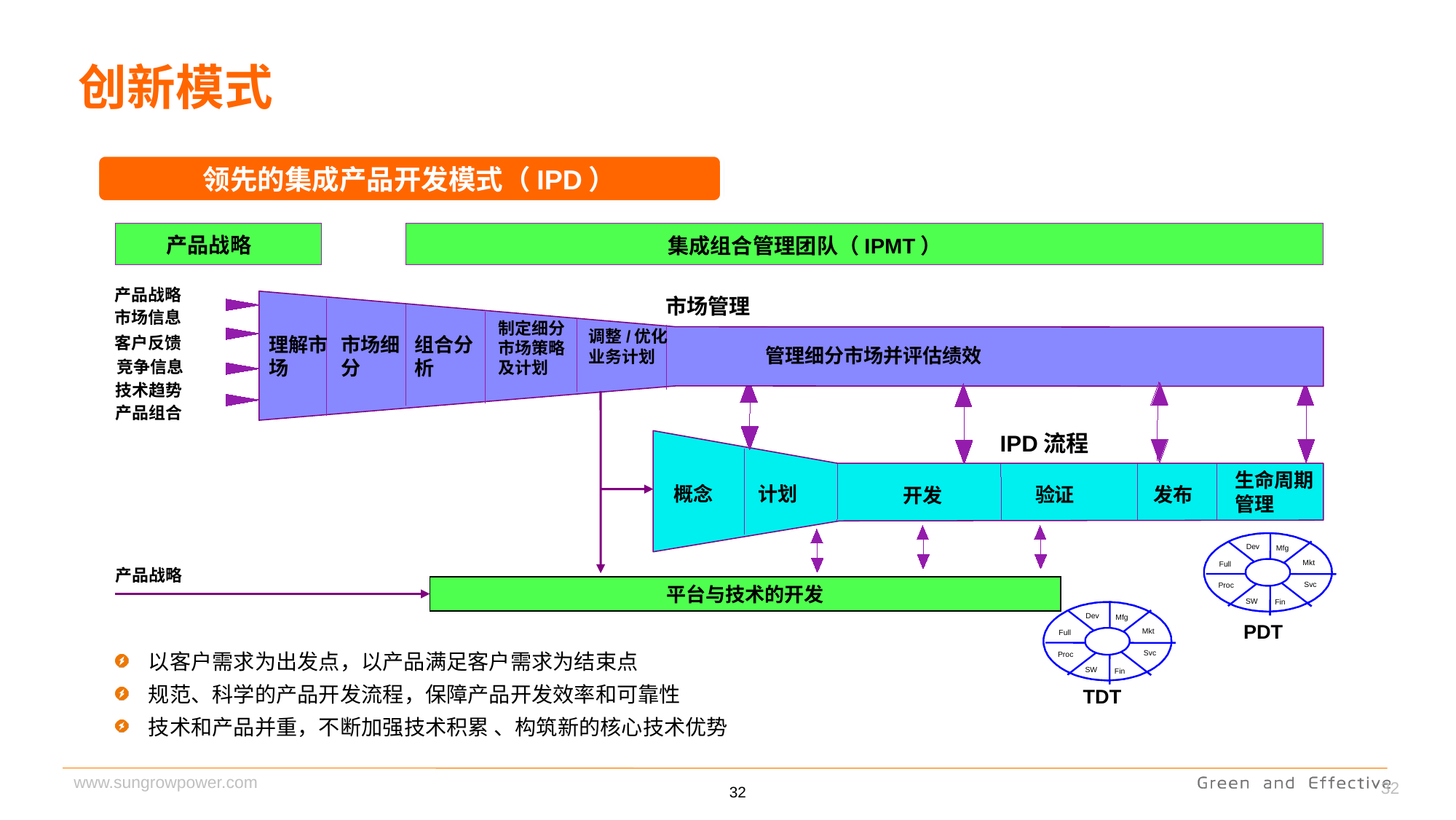

创新模式
领先的集成产品开发模式（IPD）

集成组合管理团队（IPMT）
产品评审委员会

产品战略

产品战略

市场管理

市场信息

制定细分市场策略及计划

调整/优化业务计划

理解市场
组合分析

市场细分
客户反馈

 &
调整
优
管理细分市场并评估绩效
管理市场细分并评估绩效
细分策略
制定市场
 竞争信息

技术趋势

产品组合
IPD流程

生命周期管理
概念
计划
验证
发布
开发

Dev
Dev

Mfg
Mfg
Mkt
Mkt
Full
Full

Svc
Svc
Proc
Proc
SW
SW
Fin
Fin
PDT
产品战略
平台与技术的开发

Dev
Dev

Mfg
Mfg
Mkt
Mkt
Full
Full

Svc
Svc
Proc
Proc
SW
SW
Fin
Fin
TDT

以客户需求为出发点，以产品满足客户需求为结束点
规范、科学的产品开发流程，保障产品开发效率和可靠性
技术和产品并重，不断加强技术积累 、构筑新的核心技术优势

32